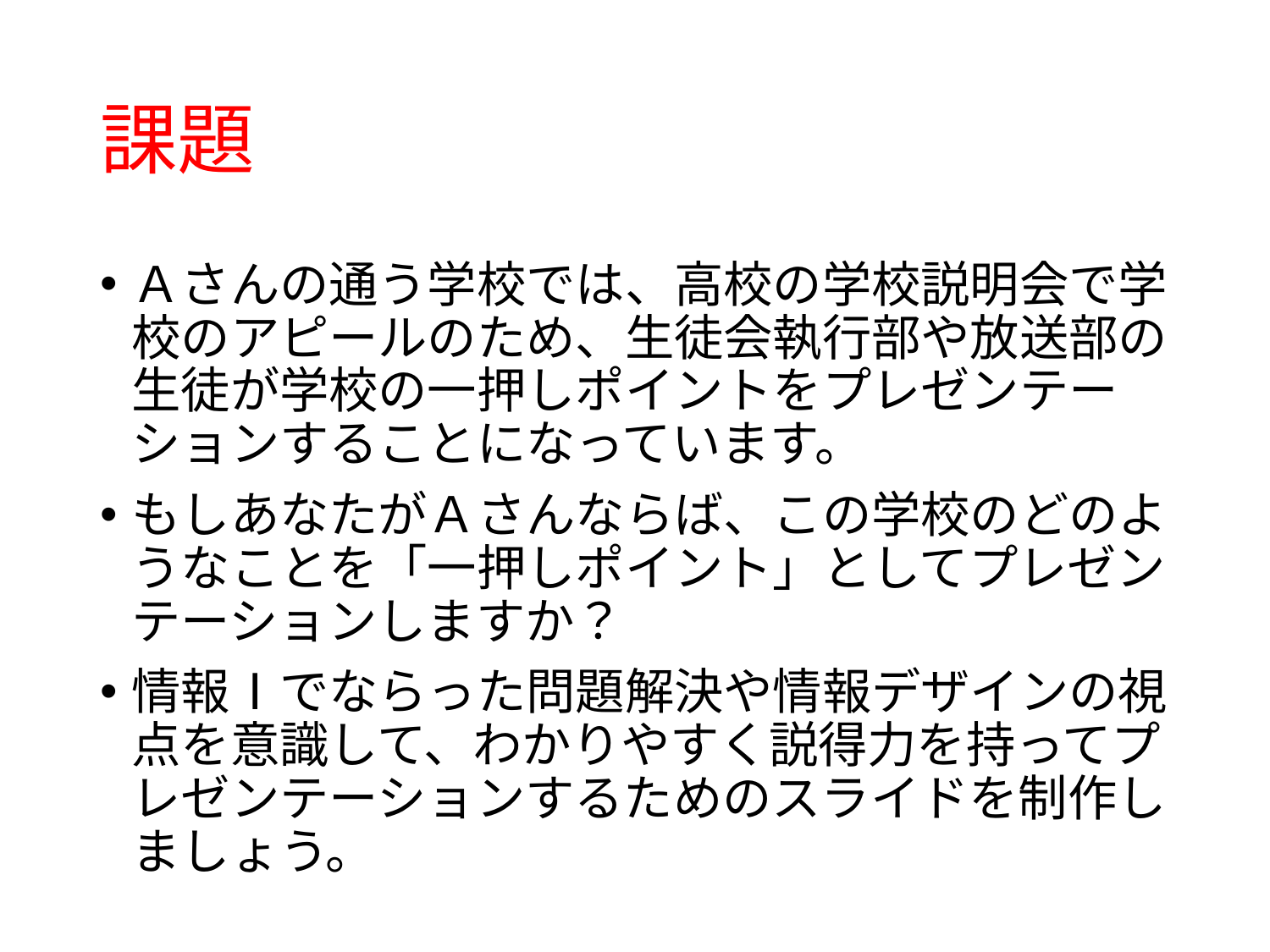

# 課題
Ａさんの通う学校では、高校の学校説明会で学校のアピールのため、生徒会執行部や放送部の生徒が学校の一押しポイントをプレゼンテーションすることになっています。
もしあなたがＡさんならば、この学校のどのようなことを「一押しポイント」としてプレゼンテーションしますか？
情報Ⅰでならった問題解決や情報デザインの視点を意識して、わかりやすく説得力を持ってプレゼンテーションするためのスライドを制作しましょう。